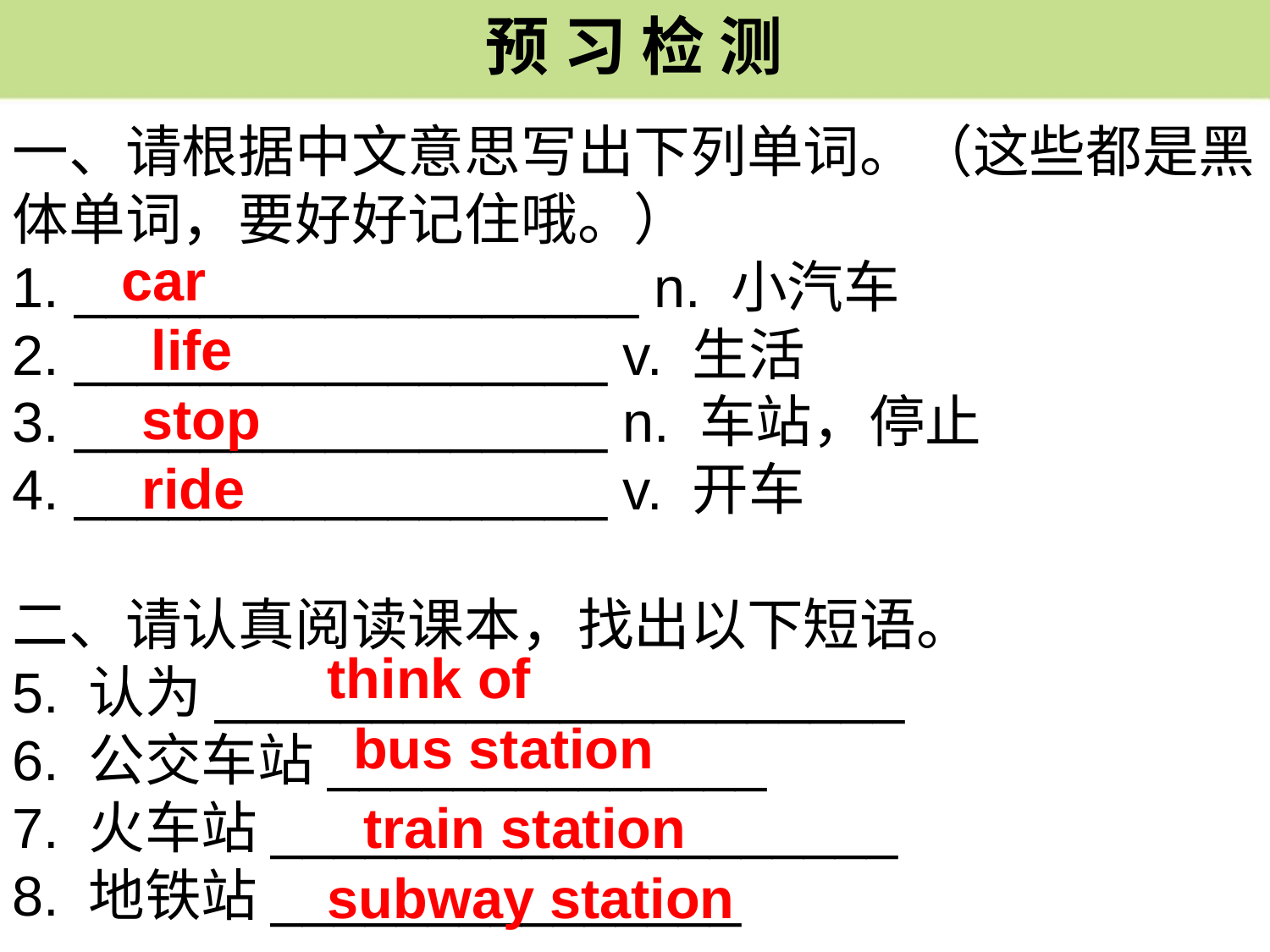

预 习 检 测
一、请根据中文意思写出下列单词。（这些都是黑体单词，要好好记住哦。）
1. __________________ n. 小汽车
2. _________________ v. 生活
3. _________________ n. 车站，停止
4. _________________ v. 开车

二、请认真阅读课本，找出以下短语。
5. 认为______________________
6. 公交车站______________
7. 火车站____________________
8. 地铁站_______________
car
life
stop
ride
think of
 bus station
 train station
subway station